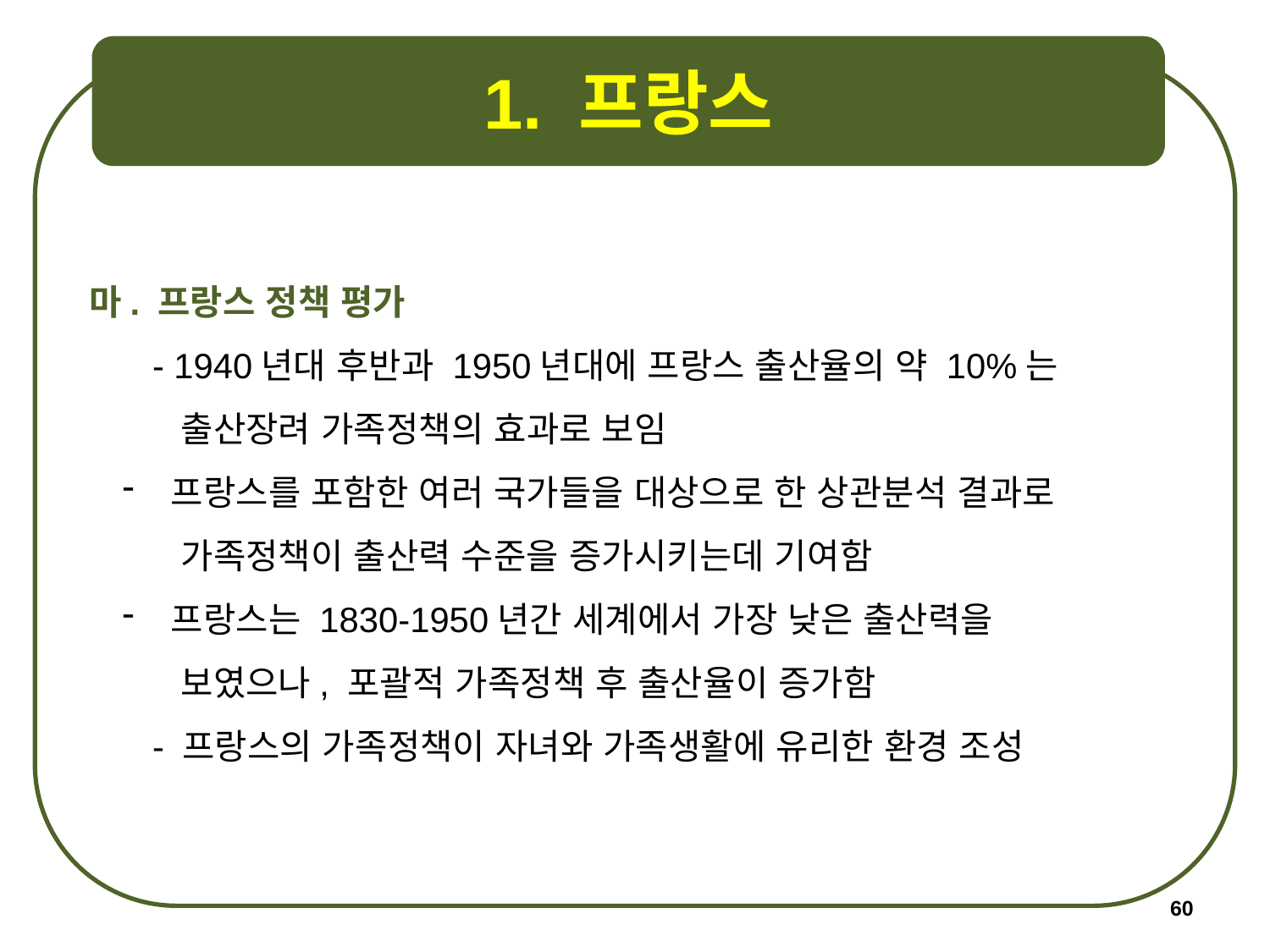

1. 프랑스
마. 프랑스 정책 평가
- 1940년대 후반과 1950년대에 프랑스 출산율의 약 10%는
  출산장려 가족정책의 효과로 보임
 프랑스를 포함한 여러 국가들을 대상으로 한 상관분석 결과로
  가족정책이 출산력 수준을 증가시키는데 기여함
 프랑스는 1830-1950년간 세계에서 가장 낮은 출산력을
  보였으나, 포괄적 가족정책 후 출산율이 증가함
- 프랑스의 가족정책이 자녀와 가족생활에 유리한 환경 조성
60